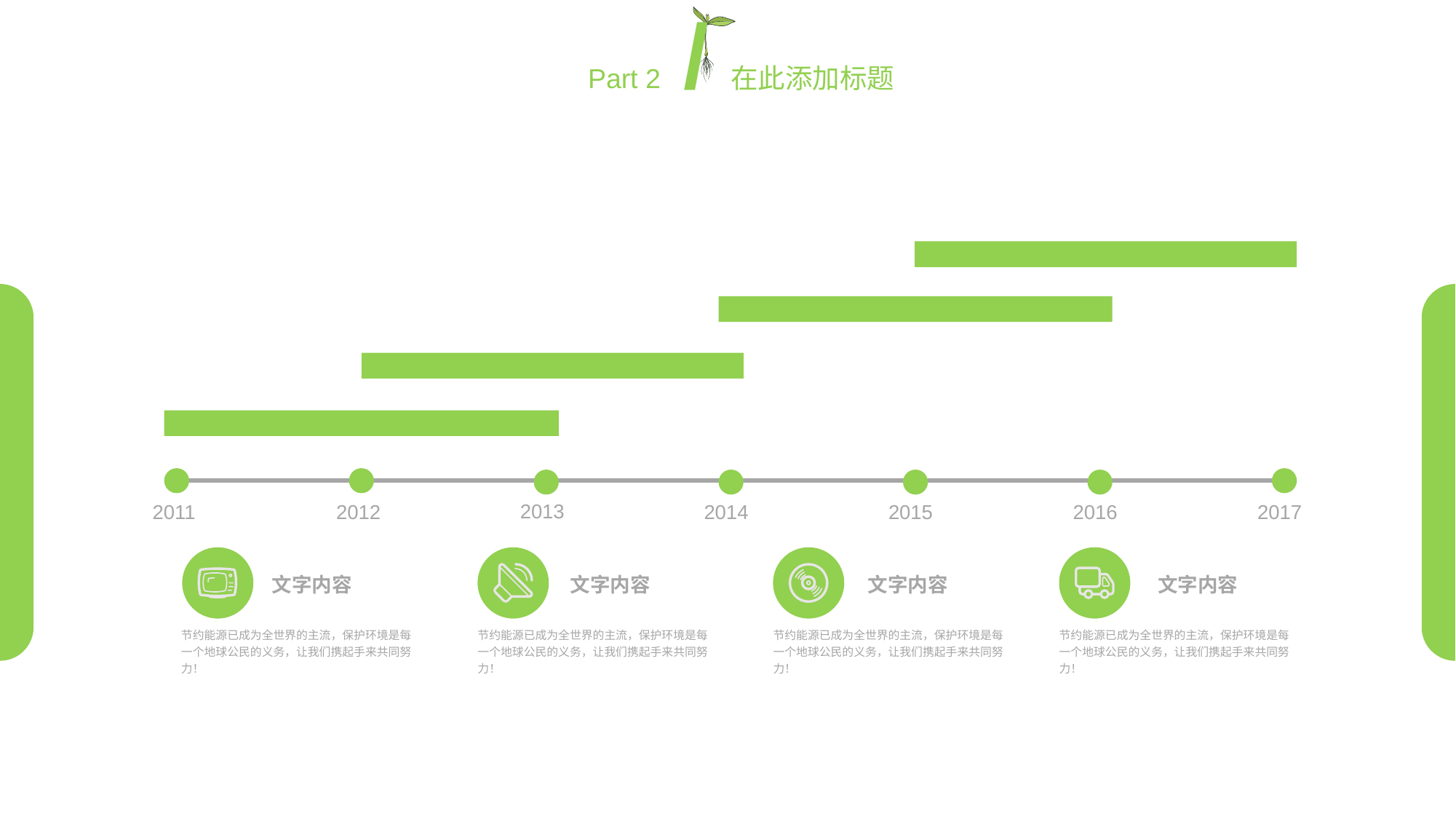

Part 2   /在此添加标题

2013
2011
2017
2014
2012
2015
2016

文字内容
文字内容
文字内容
文字内容
节约能源已成为全世界的主流，保护环境是每一个地球公民的义务，让我们携起手来共同努力！
节约能源已成为全世界的主流，保护环境是每一个地球公民的义务，让我们携起手来共同努力！
节约能源已成为全世界的主流，保护环境是每一个地球公民的义务，让我们携起手来共同努力！
节约能源已成为全世界的主流，保护环境是每一个地球公民的义务，让我们携起手来共同努力！